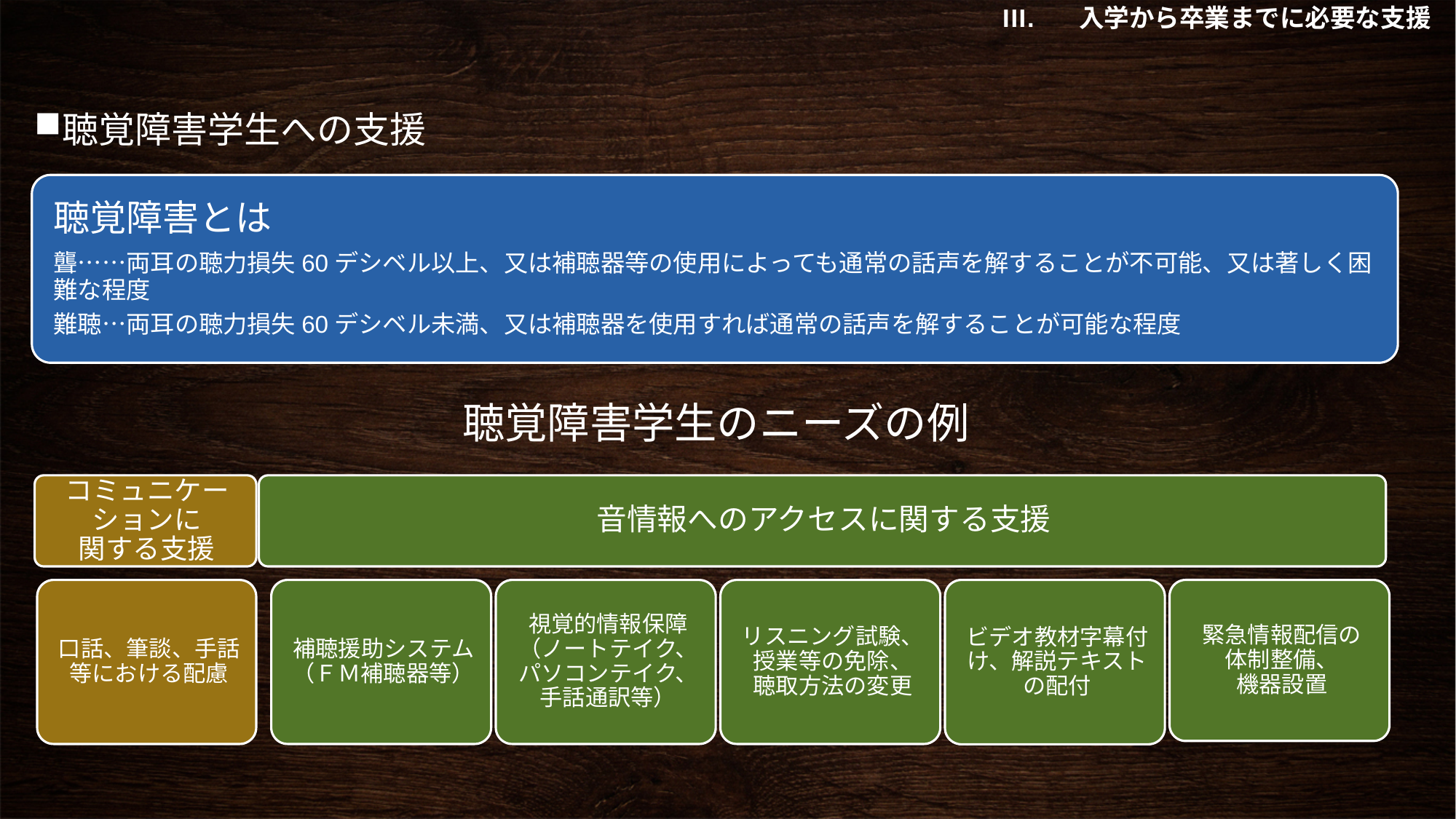

入学から卒業までに必要な支援
聴覚障害学生への支援
聴覚障害とは
聾……両耳の聴力損失60デシベル以上、又は補聴器等の使用によっても通常の話声を解することが不可能、又は著しく困難な程度
難聴…両耳の聴力損失60デシベル未満、又は補聴器を使用すれば通常の話声を解することが可能な程度
聴覚障害学生のニーズの例
コミュニケーションに
関する支援
口話、筆談、手話等における配慮
音情報へのアクセスに関する支援
補聴援助システム（ＦＭ補聴器等）
視覚的情報保障（ノートテイク、
パソコンテイク、
手話通訳等）
リスニング試験、
授業等の免除、
聴取方法の変更
ビデオ教材字幕付け、解説テキストの配付
緊急情報配信の
体制整備、
機器設置